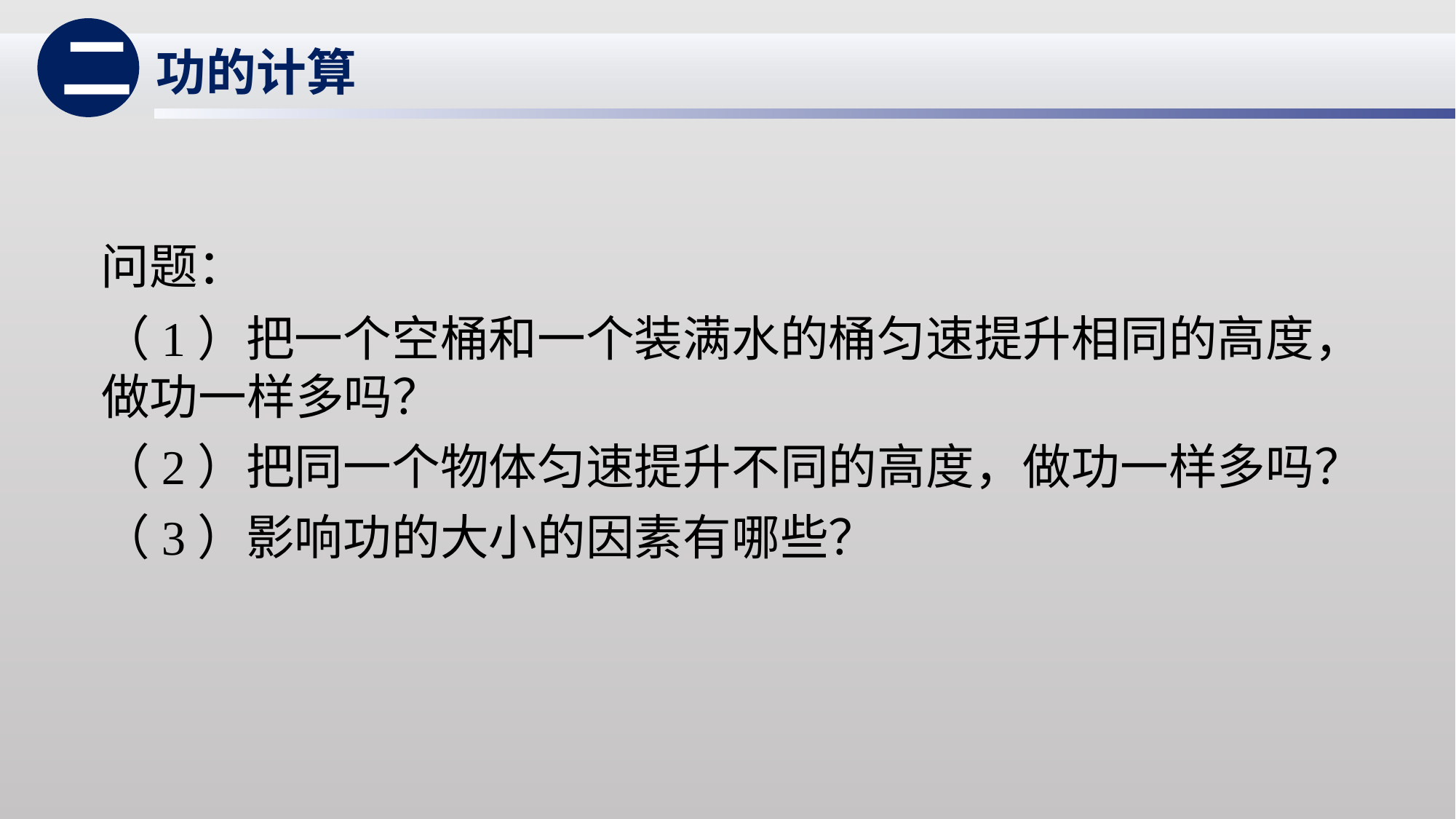

二

功的计算

问题：
（1）把一个空桶和一个装满水的桶匀速提升相同的高度，做功一样多吗？
（2）把同一个物体匀速提升不同的高度，做功一样多吗？
（3）影响功的大小的因素有哪些？